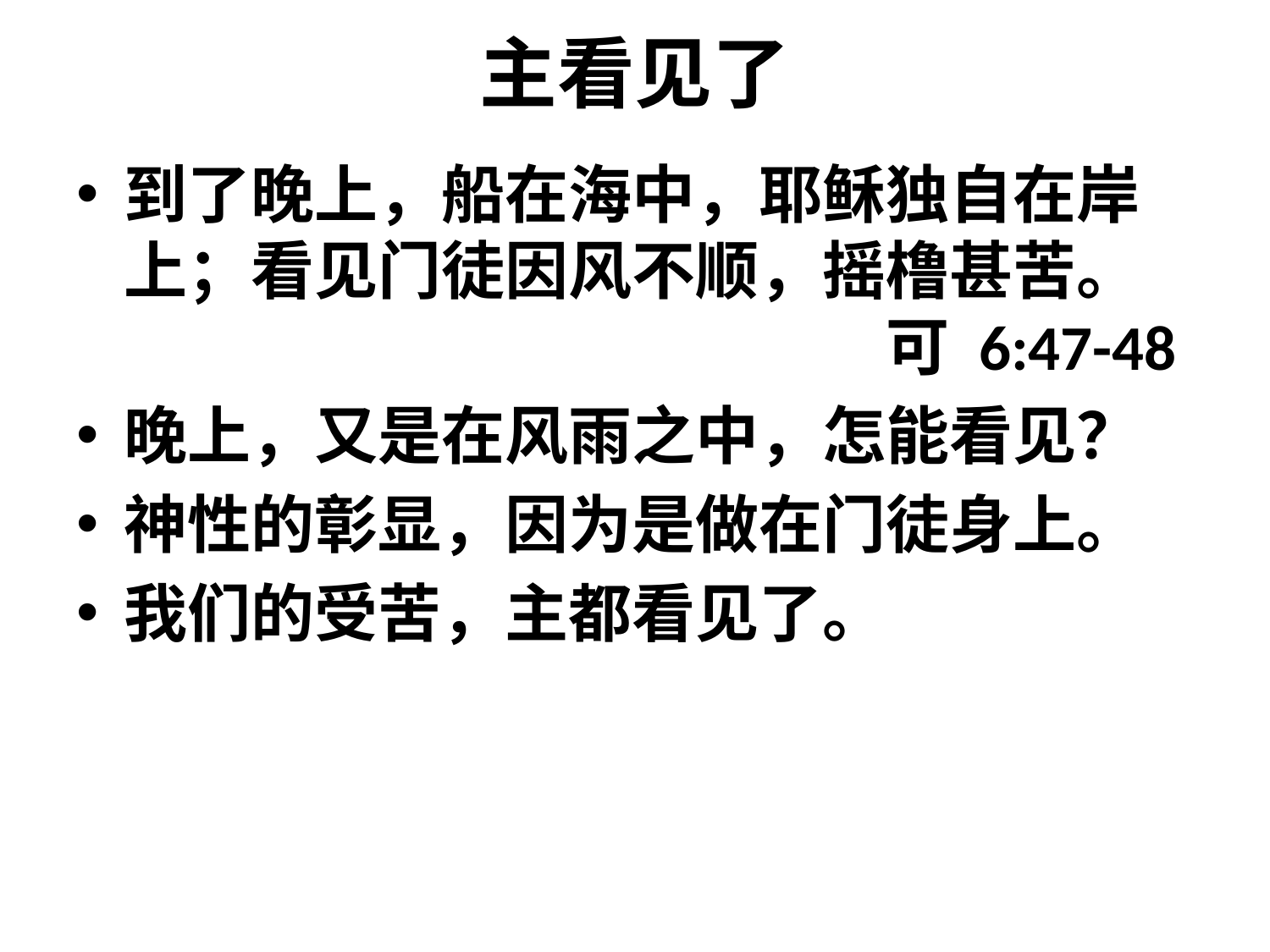

# 主看见了
到了晚上，船在海中，耶稣独自在岸上；看见门徒因风不顺，摇橹甚苦。						可 6:47-48
晚上，又是在风雨之中，怎能看见？
神性的彰显，因为是做在门徒身上。
我们的受苦，主都看见了。